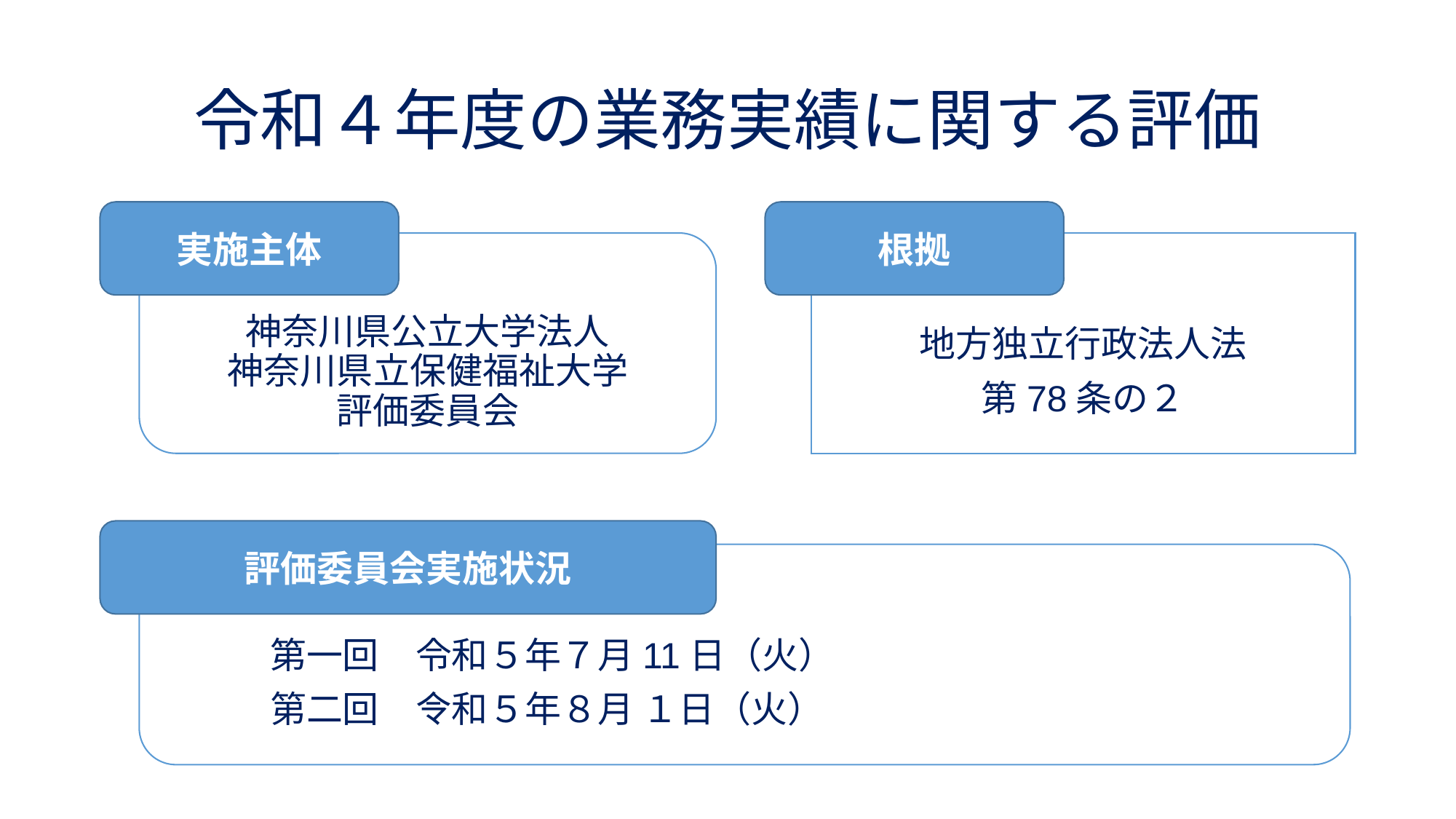

# 令和４年度の業務実績に関する評価
実施主体
根拠

神奈川県公立大学法人
神奈川県立保健福祉大学
評価委員会

地方独立行政法人法
第78条の２
評価委員会実施状況

　　　第一回　令和５年７月11日（火）
　　　第二回　令和５年８月 １日（火）